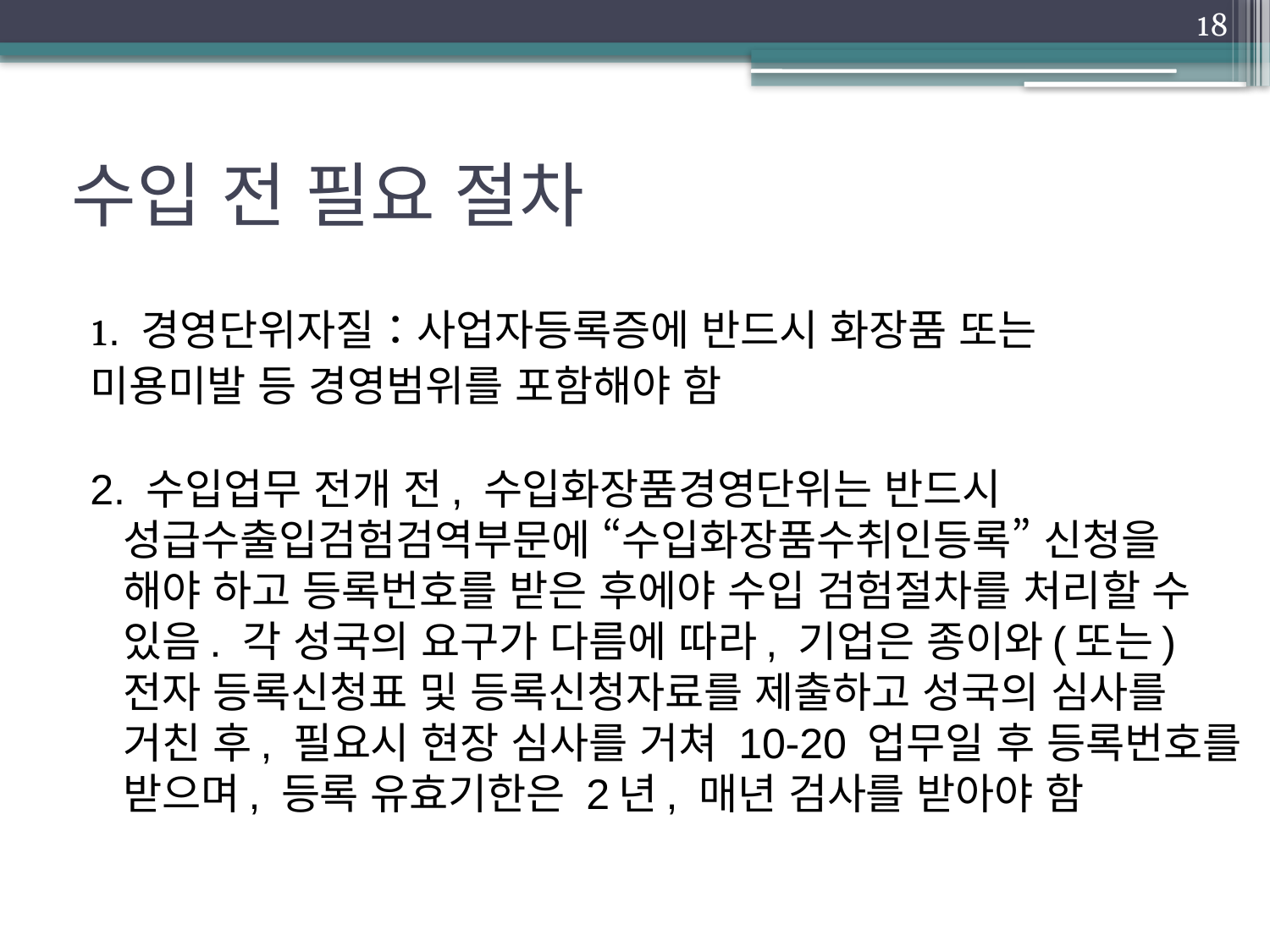

18
# 수입 전 필요 절차
1. 경영단위자질：사업자등록증에 반드시 화장품 또는
미용미발 등 경영범위를 포함해야 함

2. 수입업무 전개 전, 수입화장품경영단위는 반드시 성급수출입검험검역부문에 “수입화장품수취인등록” 신청을 해야 하고 등록번호를 받은 후에야 수입 검험절차를 처리할 수 있음. 각 성국의 요구가 다름에 따라, 기업은 종이와(또는) 전자 등록신청표 및 등록신청자료를 제출하고 성국의 심사를 거친 후, 필요시 현장 심사를 거쳐 10-20 업무일 후 등록번호를 받으며, 등록 유효기한은 2년, 매년 검사를 받아야 함